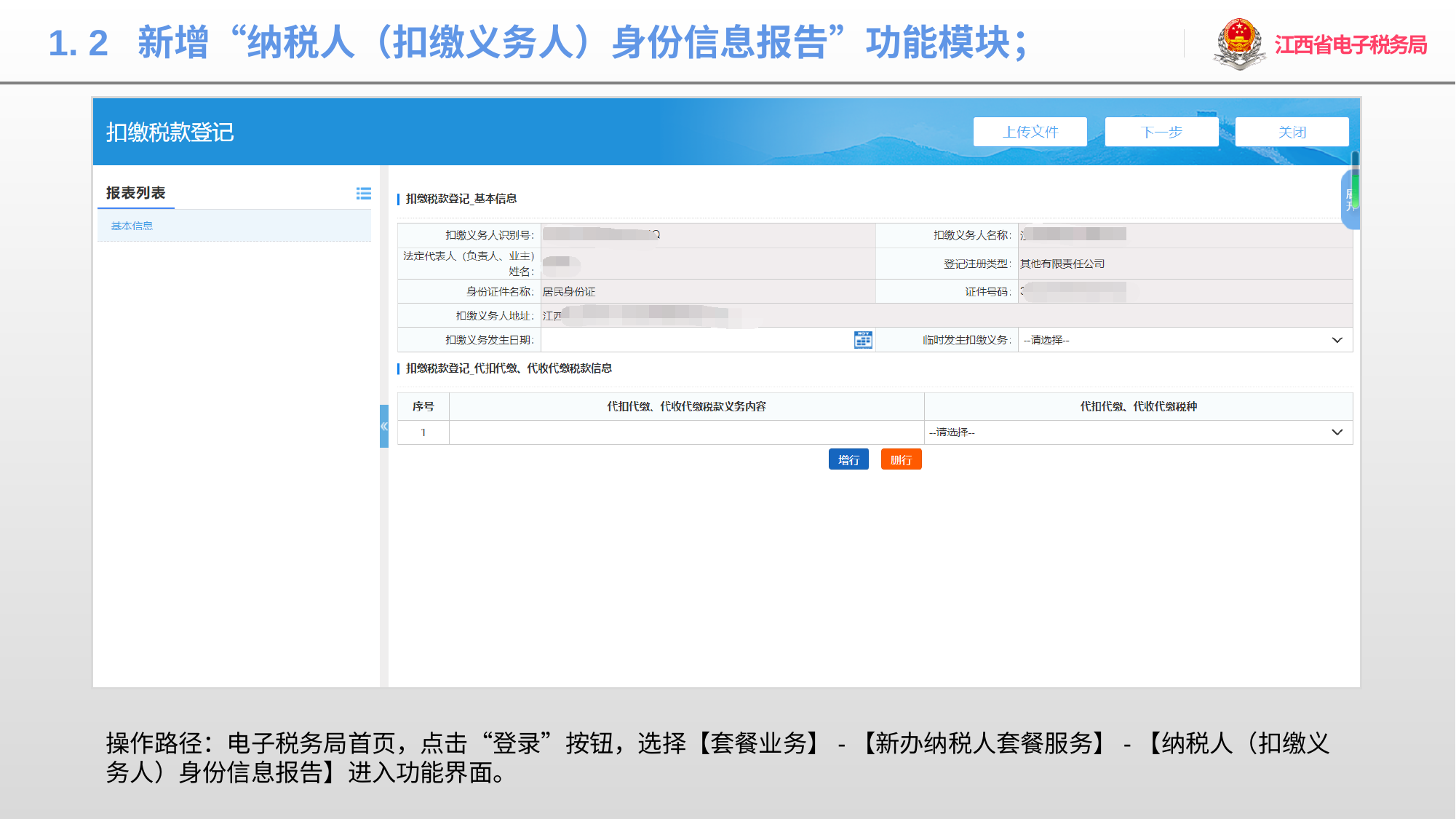

1. 2  新增“纳税人（扣缴义务人）身份信息报告”功能模块；

操作路径：电子税务局首页，点击“登录”按钮，选择【套餐业务】-【新办纳税人套餐服务】-【纳税人（扣缴义务人）身份信息报告】进入功能界面。